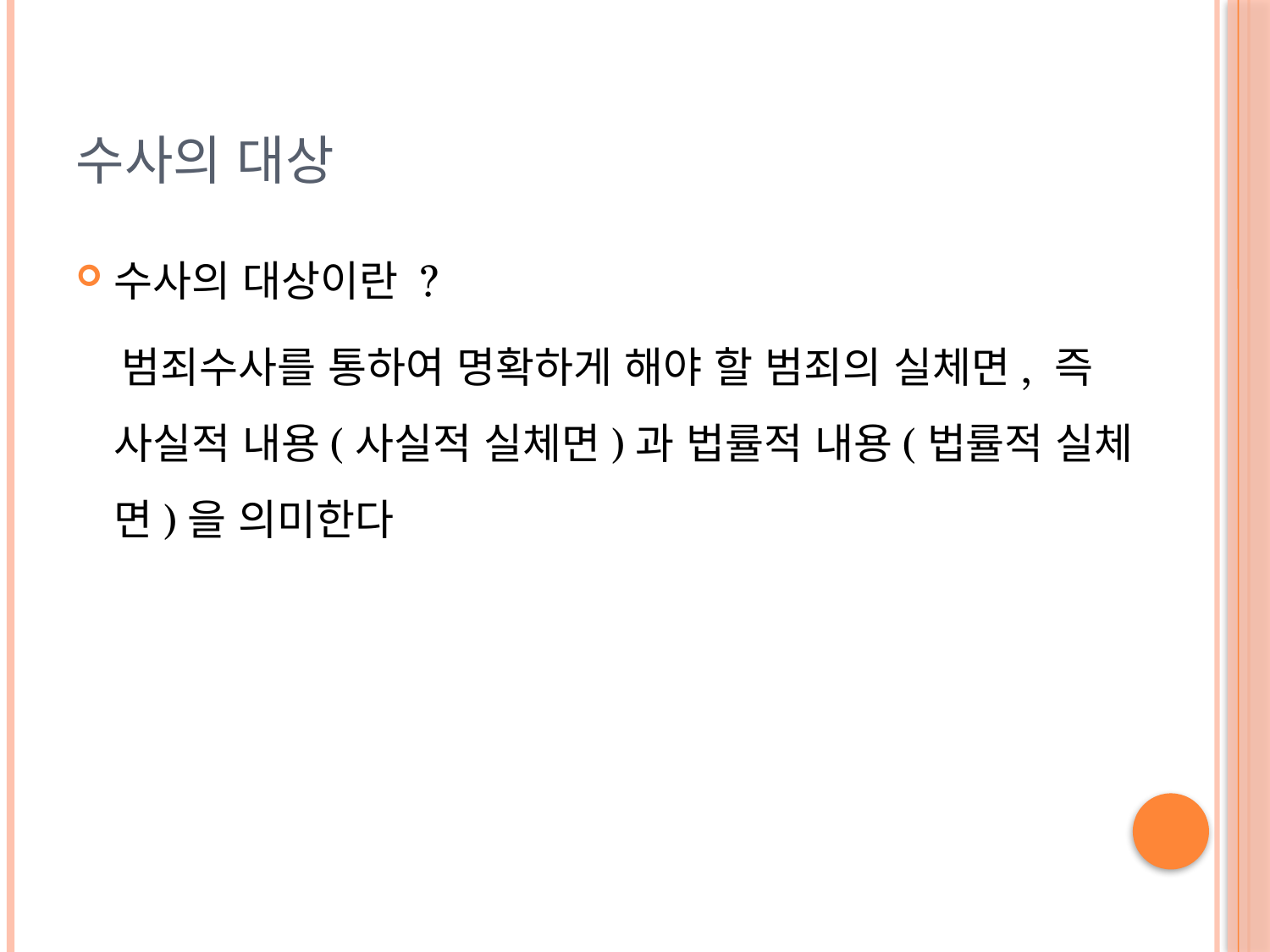

# 수사의 대상
수사의 대상이란 ?
   범죄수사를 통하여 명확하게 해야 할 범죄의 실체면, 즉 사실적 내용(사실적 실체면)과 법률적 내용(법률적 실체면)을 의미한다